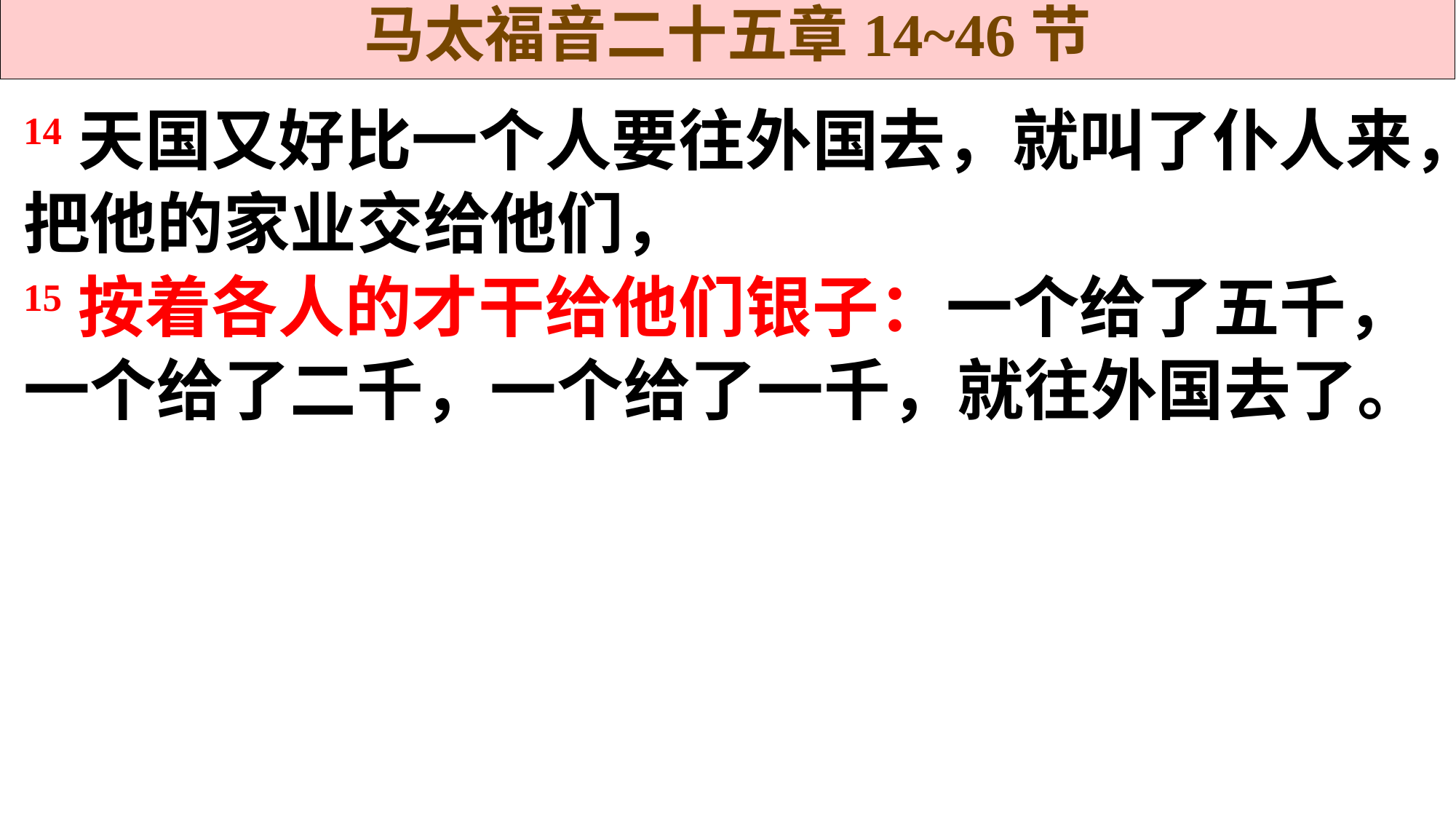

马太福音二十五章14~46节
14天国又好比一个人要往外国去，就叫了仆人来，把他的家业交给他们，
15按着各人的才干给他们银子：一个给了五千，一个给了二千，一个给了一千，就往外国去了。